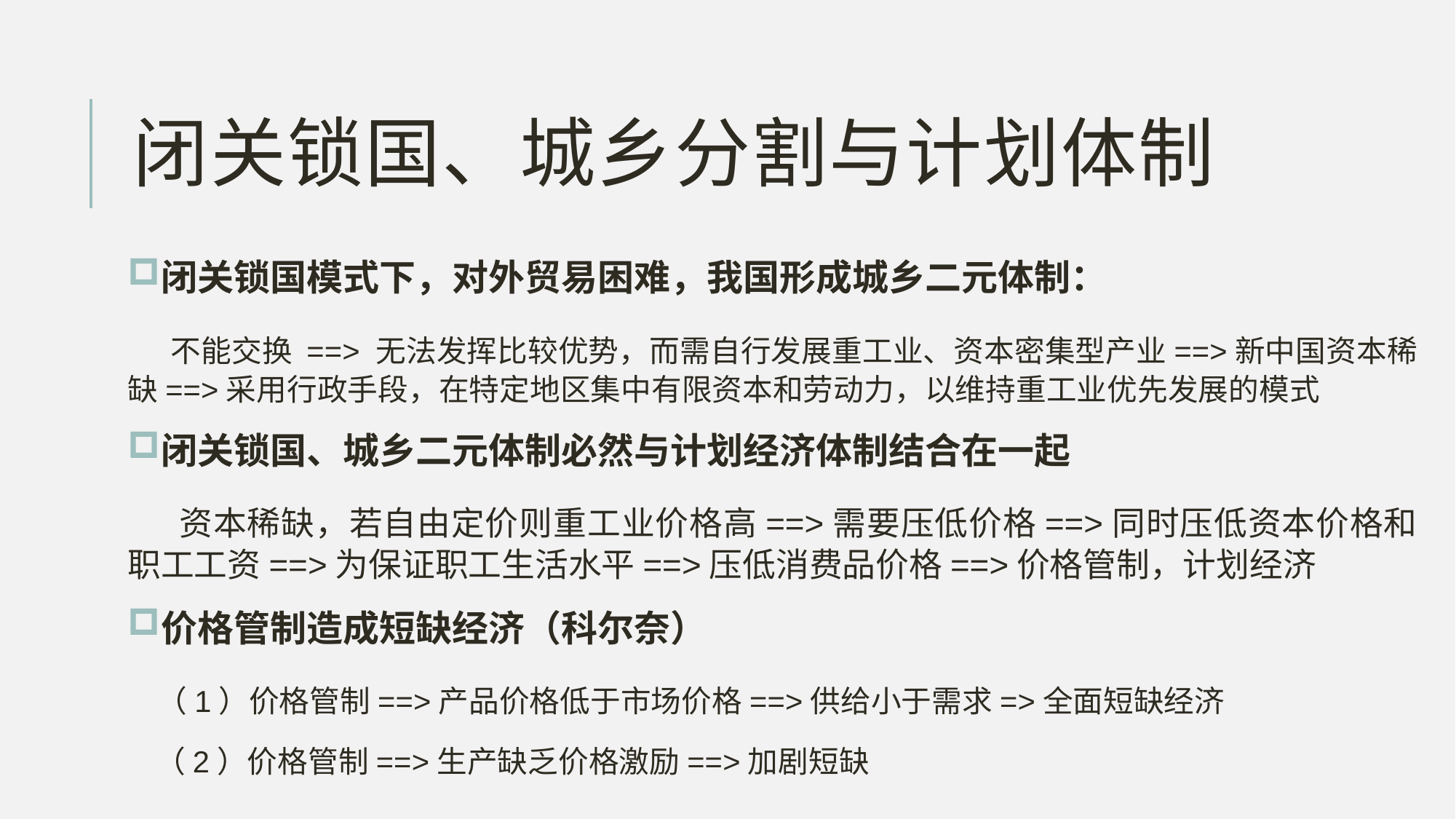

# 闭关锁国、城乡分割与计划体制
闭关锁国模式下，对外贸易困难，我国形成城乡二元体制：
    不能交换 ==> 无法发挥比较优势，而需自行发展重工业、资本密集型产业==>新中国资本稀缺==>采用行政手段，在特定地区集中有限资本和劳动力，以维持重工业优先发展的模式
闭关锁国、城乡二元体制必然与计划经济体制结合在一起
    资本稀缺，若自由定价则重工业价格高==>需要压低价格==>同时压低资本价格和职工工资==>为保证职工生活水平==>压低消费品价格==>价格管制，计划经济
价格管制造成短缺经济（科尔奈）
  （1）价格管制==>产品价格低于市场价格==>供给小于需求=>全面短缺经济
   （2）价格管制==>生产缺乏价格激励==>加剧短缺